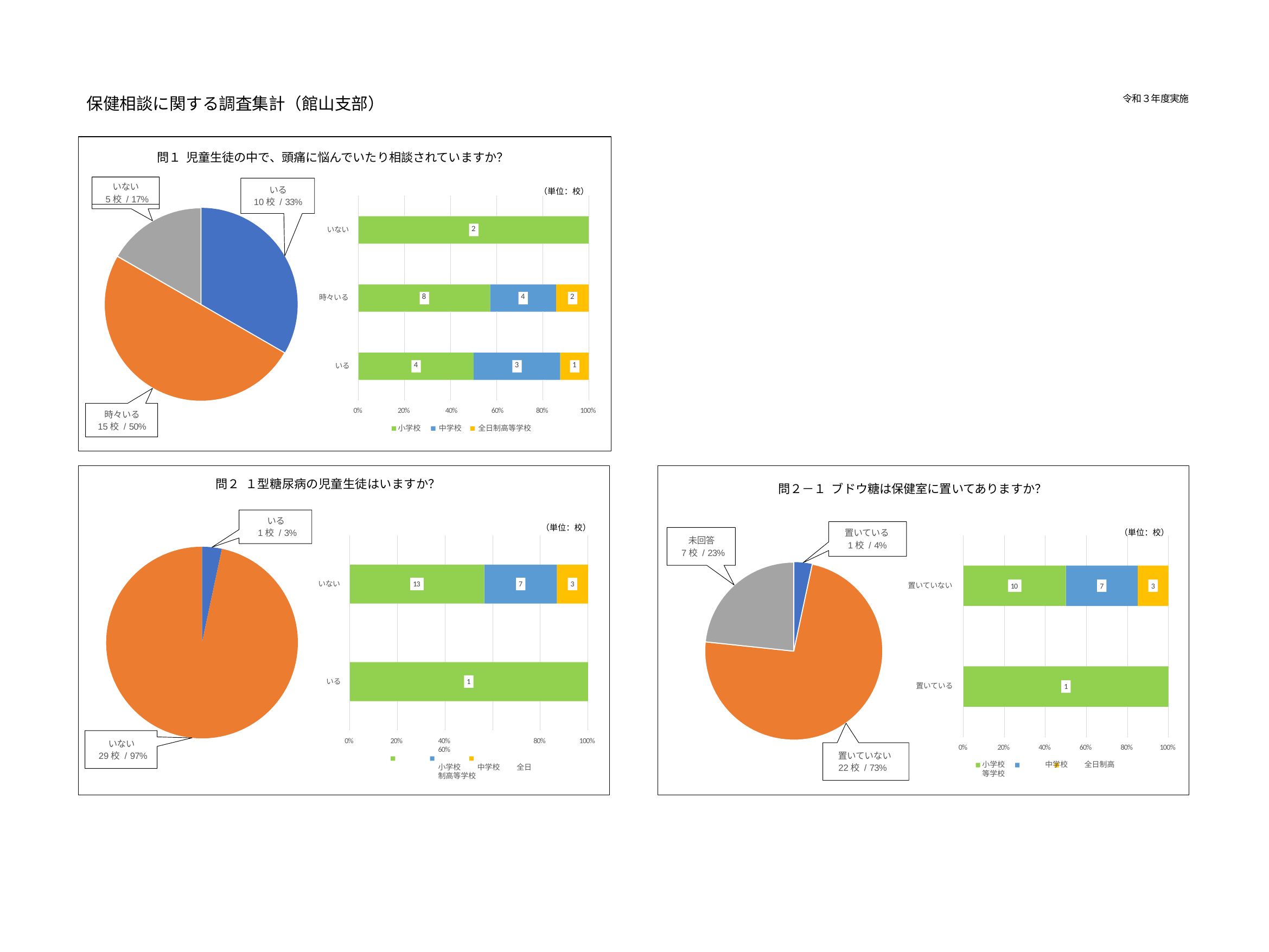

令和３年度実施
保健相談に関する調査集計（館山支部）

問１  児童生徒の中で、頭痛に悩んでいたり相談されていますか？

いない
5校 / 17%

いる
10校 / 33%
（単位：校）
|  |  |  |  |  |  |  |  |  |
| --- | --- | --- | --- | --- | --- | --- | --- | --- |
| 2 |  |  |  |  |  |  |  |  |
|  |  |  |  |  |  |  |  |  |
| 8 |  |  |  | 4 |  |  | 2 |  |
|  |  |  |  |  |  |  |  |  |
| 4 |  |  | 3 |  |  |  |  | 1 |
|  |  |  |  |  |  |  |  |  |

いない

時々いる

いる

0%
20%	40%	60%
80%
100%
時々いる
15校 / 50%
小学校	中学校	全日制高等学校

問２  １型糖尿病の児童生徒はいますか？
問２－１  ブドウ糖は保健室に置いてありますか？

いる
1校 / 3%
（単位：校）

置いている
1校 / 4%
（単位：校）

未回答
7校 / 23%

いない
13
7
3

置いていない
10
7
3

いる
1
置いている
1

20%
80%
100%
0%
40%	60%
小学校	中学校	全日制高等学校
いない
29校 / 97%
80%
100%
0%	20%	40%	60%
小学校	中学校	全日制高等学校
置いていない
22校 / 73%